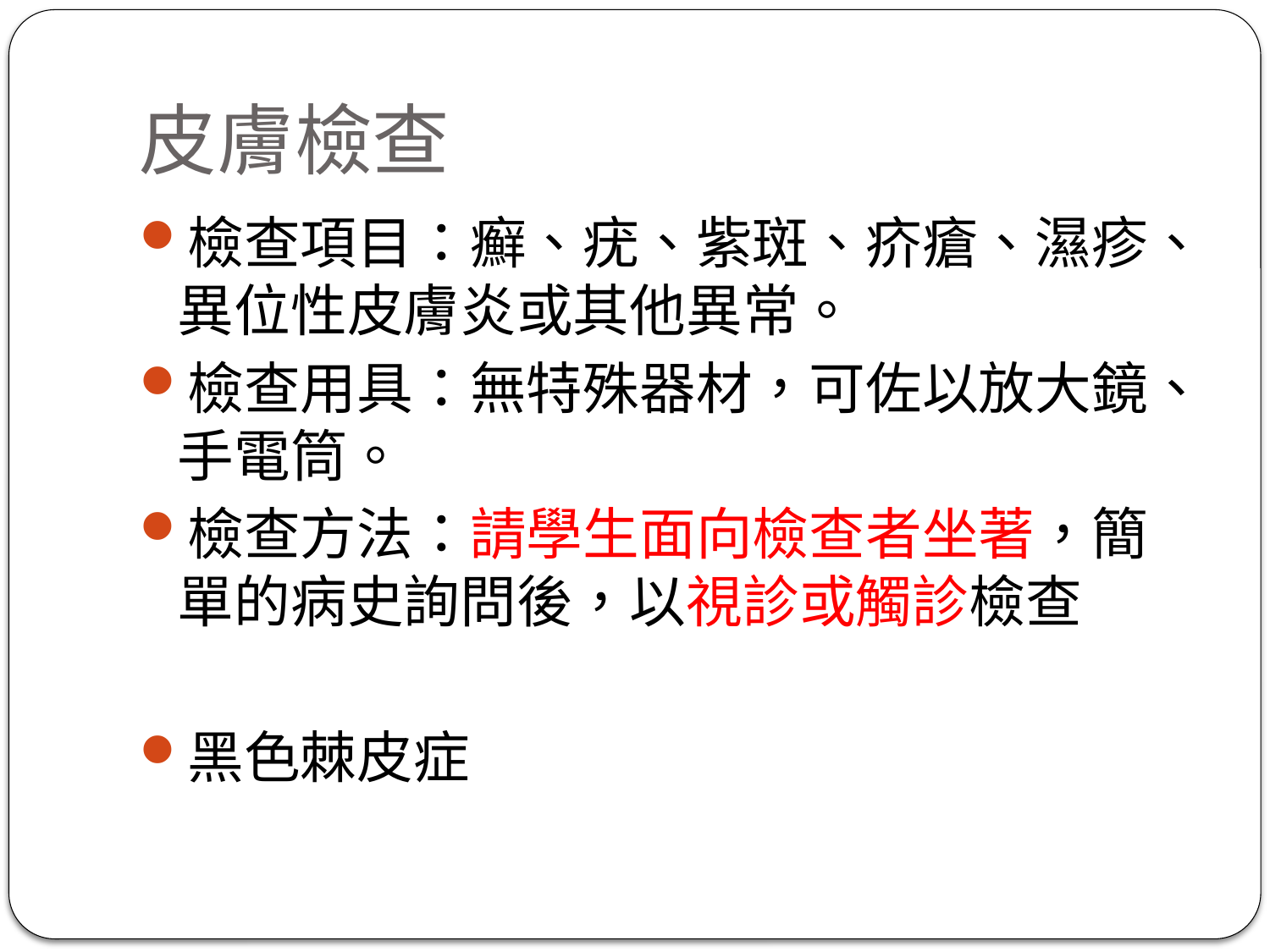

# 皮膚檢查
檢查項目：癬、疣、紫斑、疥瘡、濕疹、異位性皮膚炎或其他異常。
檢查用具：無特殊器材，可佐以放大鏡、手電筒。
檢查方法：請學生面向檢查者坐著，簡單的病史詢問後，以視診或觸診檢查

黑色棘皮症